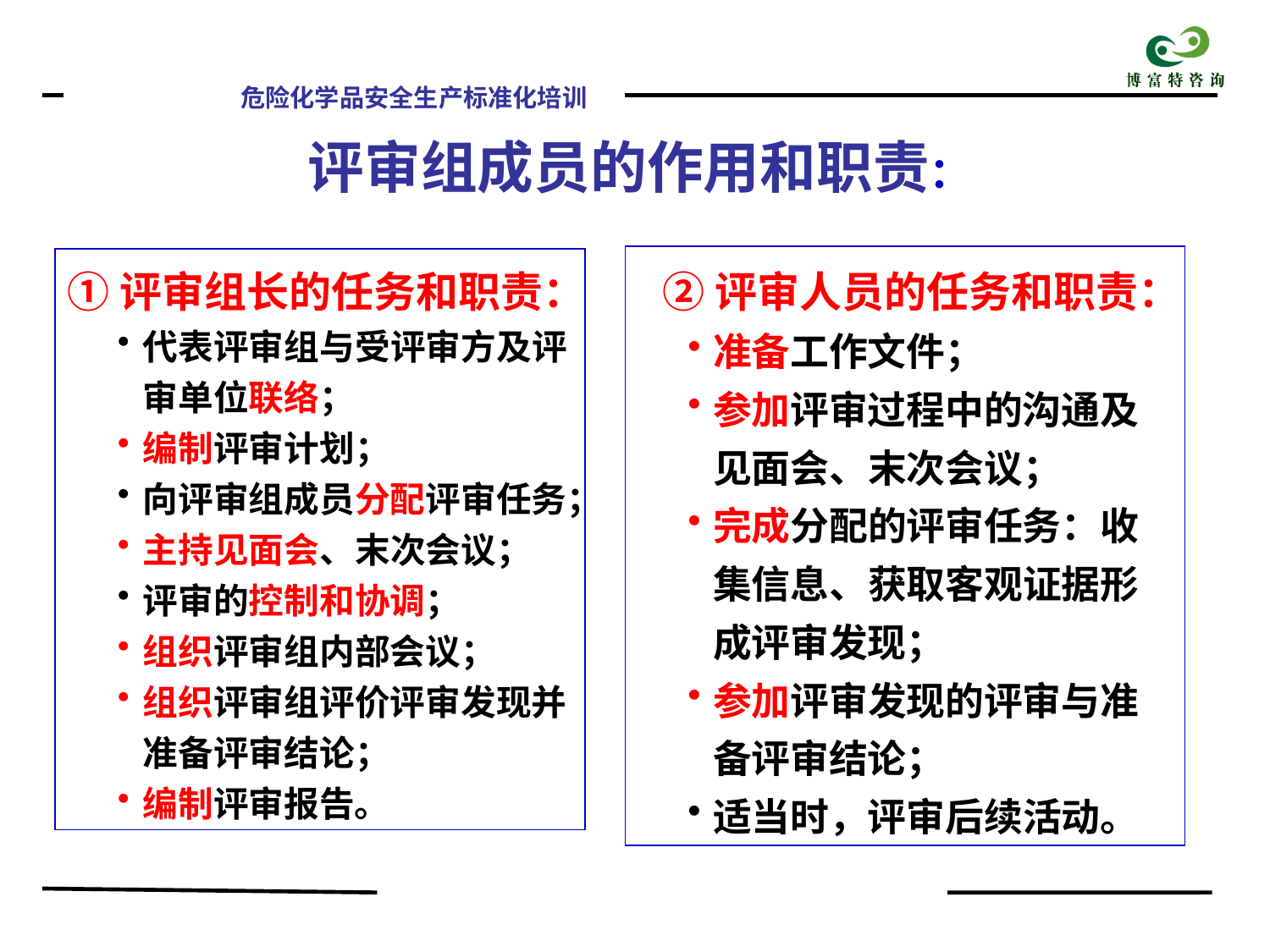

评审组成员的作用和职责：
②评审人员的任务和职责：
准备工作文件；
参加评审过程中的沟通及见面会、末次会议；
完成分配的评审任务：收集信息、获取客观证据形成评审发现；
参加评审发现的评审与准备评审结论；
适当时，评审后续活动。
①评审组长的任务和职责：
代表评审组与受评审方及评审单位联络；
编制评审计划；
向评审组成员分配评审任务；
主持见面会、末次会议；
评审的控制和协调；
组织评审组内部会议；
组织评审组评价评审发现并准备评审结论；
编制评审报告。